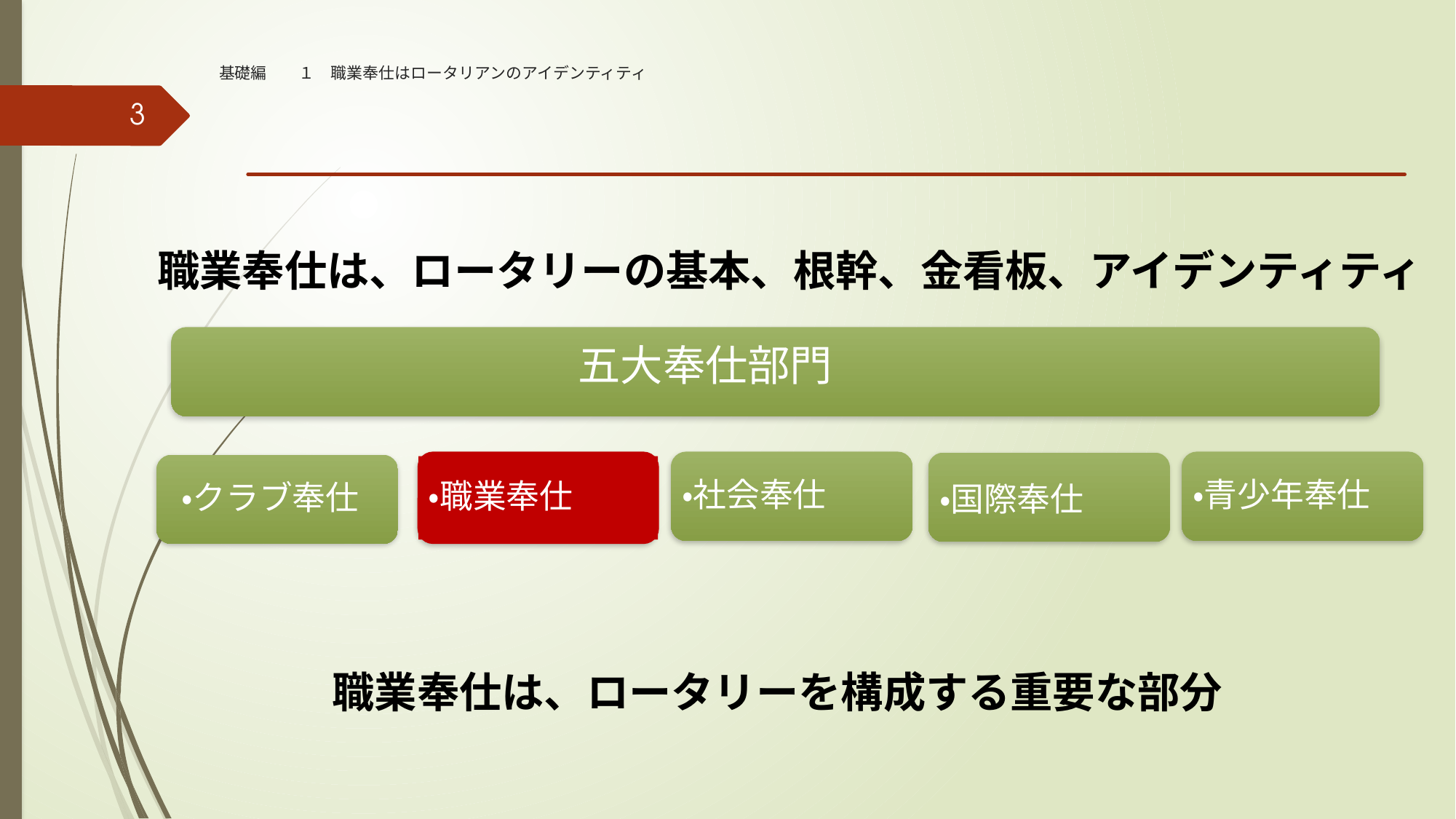

# 基礎編　　１　職業奉仕はロータリアンのアイデンティティ
3
　職業奉仕は、ロータリーの基本、根幹、金看板、アイデンティティ

五大奉仕部門

・職業奉仕

・社会奉仕

・青少年奉仕

・国際奉仕

・クラブ奉仕
職業奉仕は、ロータリーを構成する重要な部分